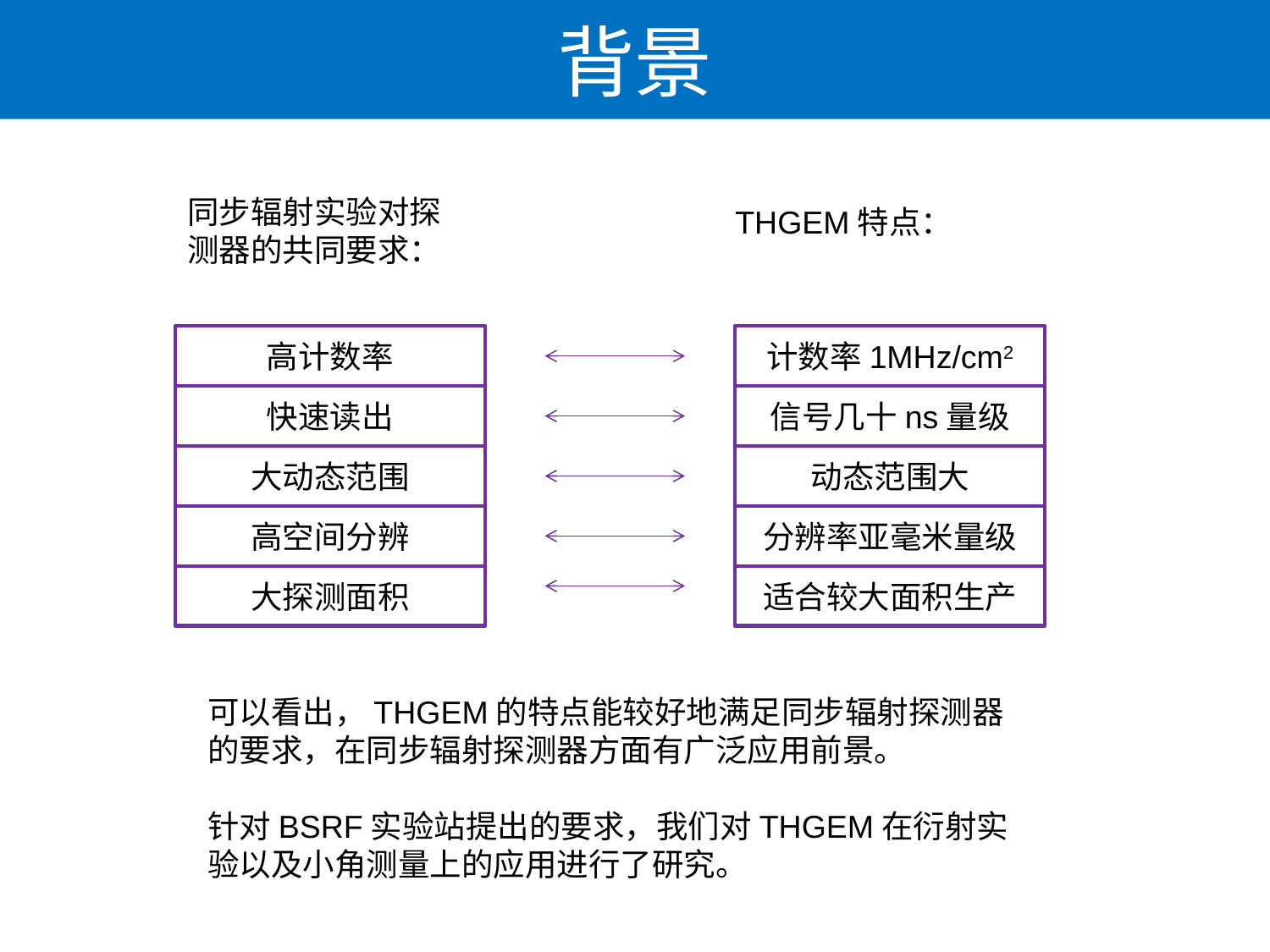

背景
同步辐射实验对探测器的共同要求：
THGEM特点：
高计数率
计数率1MHz/cm2
快速读出
信号几十ns量级
大动态范围
动态范围大
高空间分辨
分辨率亚毫米量级
大探测面积
适合较大面积生产
可以看出，THGEM的特点能较好地满足同步辐射探测器的要求，在同步辐射探测器方面有广泛应用前景。

针对BSRF实验站提出的要求，我们对THGEM在衍射实验以及小角测量上的应用进行了研究。